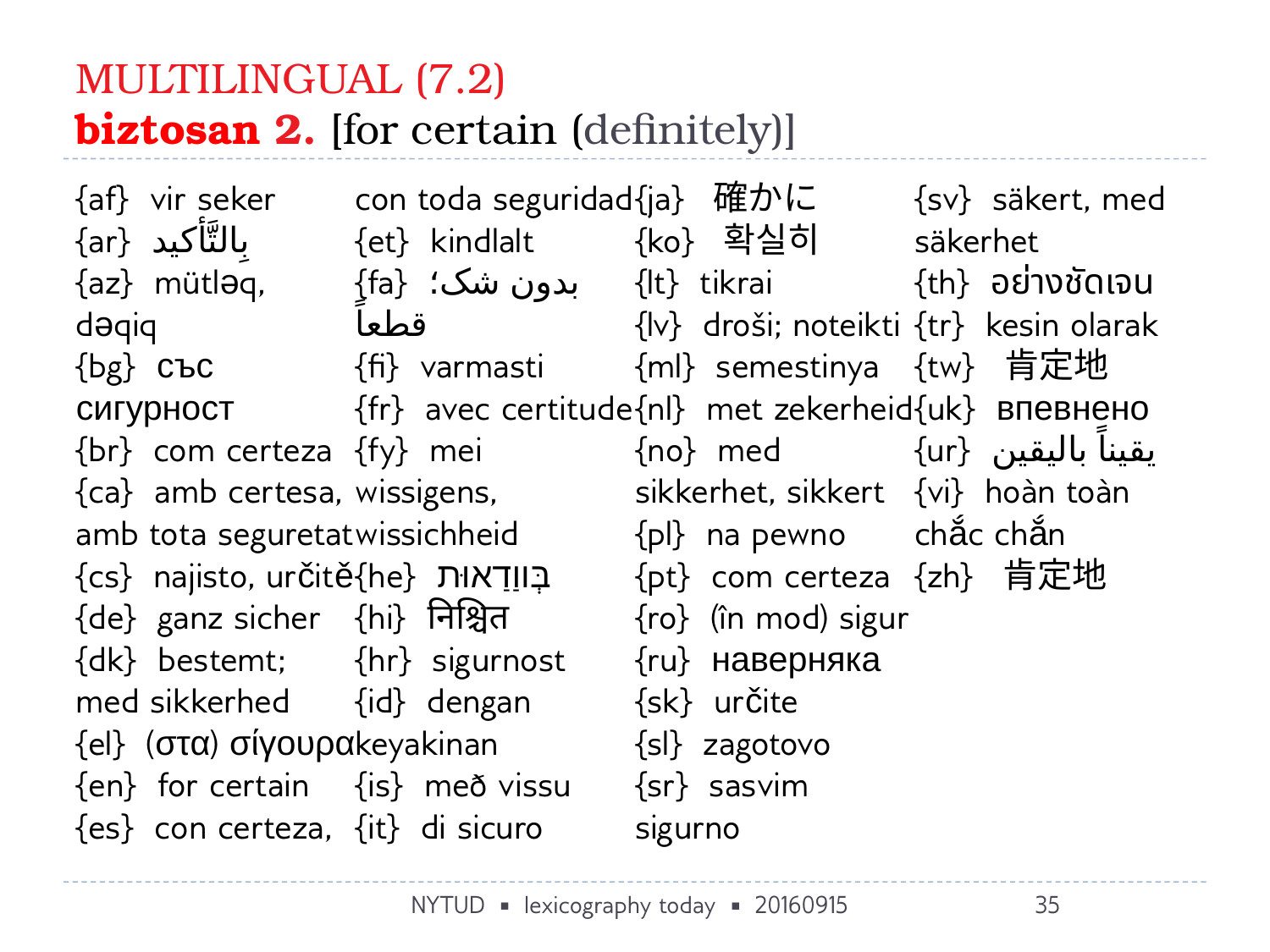

# MULTILINGUAL (7.2) biztosan 2. [for certain (definitely)]
{af}  vir seker
{ar}  بِالتَّأكيد
{az}  mütləq, dəqiq
{bg}  със сигурност
{br}  com certeza
{ca}  amb certesa, amb tota seguretat
{cs}  najisto, určitě
{de}  ganz sicher
{dk}  bestemt; med sikkerhed
{el}  (στα) σίγουρα
{en}  for certain
{es}  con certeza, con toda seguridad
{et}  kindlalt
{fa}  بدون شک؛ قطعاً
{fi}  varmasti
{fr}  avec certitude
{fy}  mei wissigens, wissichheid
{he}  בְּווַדַאוּת
{hi}  निश्चित
{hr}  sigurnost
{id}  dengan keyakinan
{is}  með vissu
{it}  di sicuro
{ja}  確かに
{ko}  확실히
{lt}  tikrai
{lv}  droši; noteikti
{ml}  semestinya
{nl}  met zekerheid
{no}  med sikkerhet, sikkert
{pl}  na pewno
{pt}  com certeza
{ro}  (în mod) sigur
{ru}  наверняка
{sk}  určite
{sl}  zagotovo
{sr}  sasvim sigurno
{sv}  säkert, med säkerhet
{th}  อย่างชัดเจน
{tr}  kesin olarak
{tw}  肯定地
{uk}  впевнено
{ur}  یقیناً بالیقین
{vi}  hoàn toàn chắc chắn
{zh}  肯定地
NYTUD  ▪  lexicography today  ▪  20160915
35